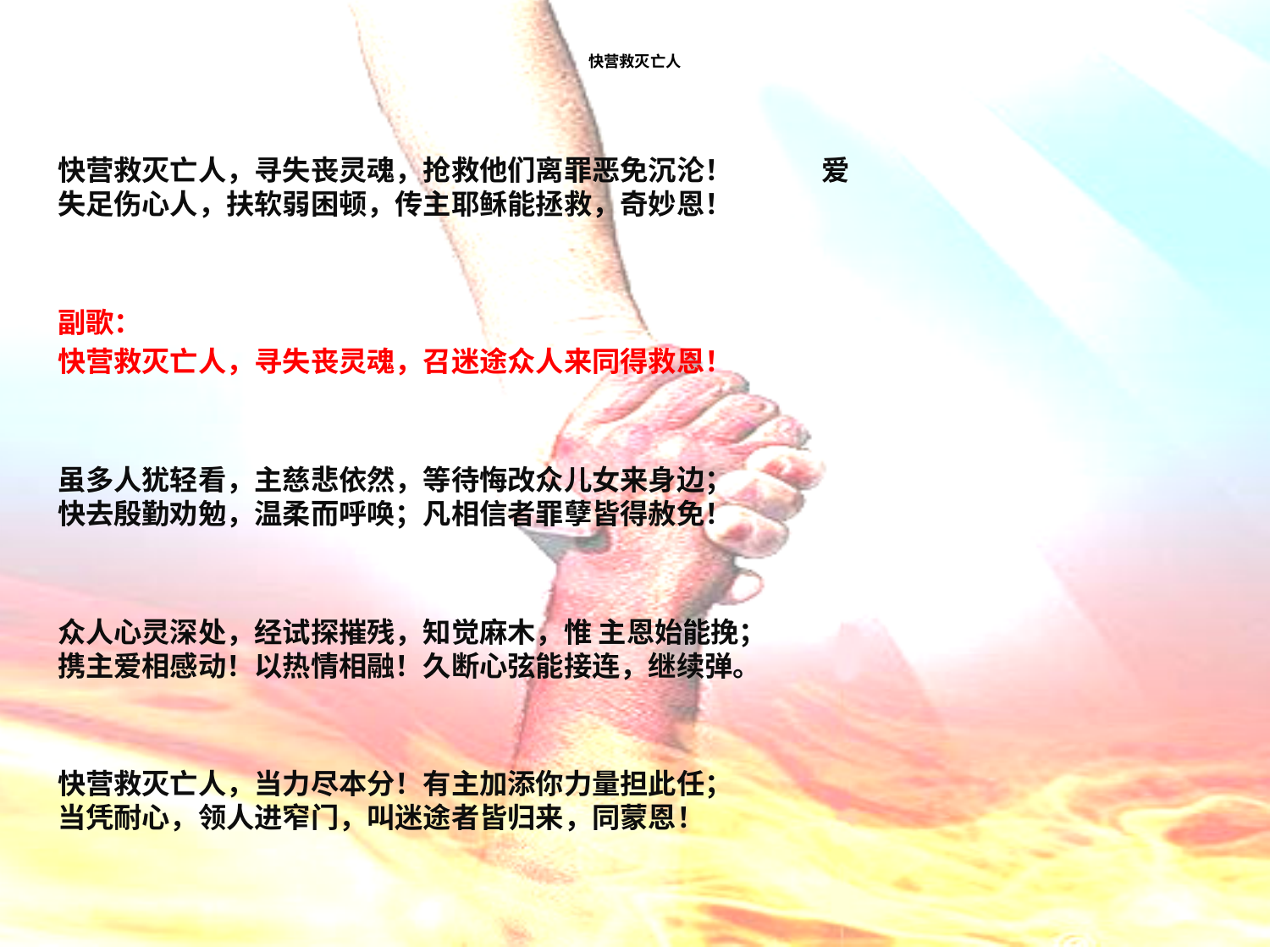

# 快营救灭亡人
快营救灭亡人，寻失丧灵魂，抢救他们离罪恶免沉沦！              爱失足伤心人，扶软弱困顿，传主耶稣能拯救，奇妙恩！

副歌：
快营救灭亡人，寻失丧灵魂，召迷途众人来同得救恩！

虽多人犹轻看，主慈悲依然，等待悔改众儿女来身边；               快去殷勤劝勉，温柔而呼唤；凡相信者罪孽皆得赦免！

众人心灵深处，经试探摧残，知觉麻木，惟 主恩始能挽；             携主爱相感动！以热情相融！久断心弦能接连，继续弹。

快营救灭亡人，当力尽本分！有主加添你力量担此任；                  当凭耐心，领人进窄门，叫迷途者皆归来，同蒙恩！